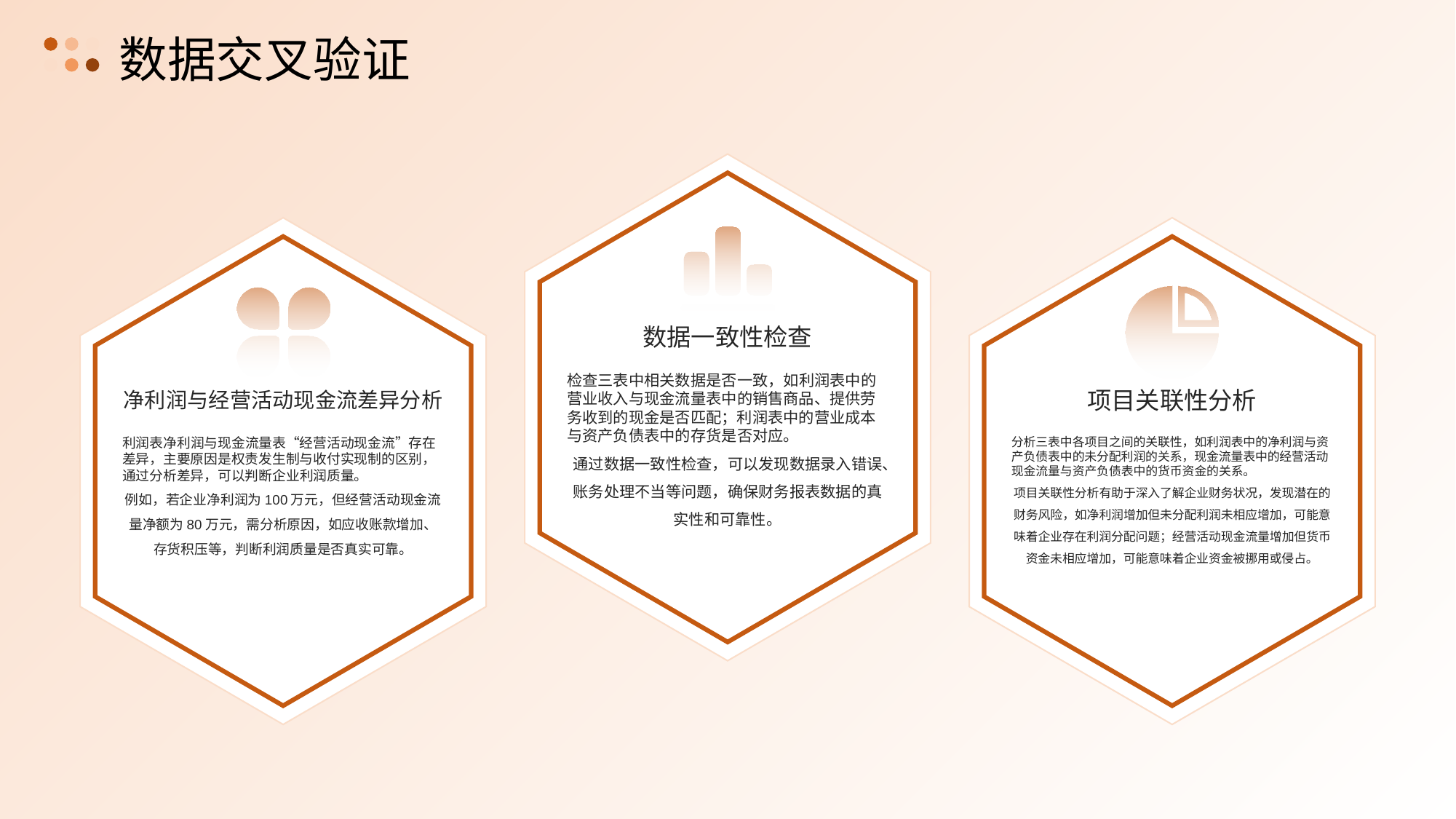

数据交叉验证

数据一致性检查
净利润与经营活动现金流差异分析
项目关联性分析
检查三表中相关数据是否一致，如利润表中的营业收入与现金流量表中的销售商品、提供劳务收到的现金是否匹配；利润表中的营业成本与资产负债表中的存货是否对应。
通过数据一致性检查，可以发现数据录入错误、账务处理不当等问题，确保财务报表数据的真实性和可靠性。
利润表净利润与现金流量表“经营活动现金流”存在差异，主要原因是权责发生制与收付实现制的区别，通过分析差异，可以判断企业利润质量。
例如，若企业净利润为100万元，但经营活动现金流量净额为80万元，需分析原因，如应收账款增加、存货积压等，判断利润质量是否真实可靠。
分析三表中各项目之间的关联性，如利润表中的净利润与资产负债表中的未分配利润的关系，现金流量表中的经营活动现金流量与资产负债表中的货币资金的关系。
项目关联性分析有助于深入了解企业财务状况，发现潜在的财务风险，如净利润增加但未分配利润未相应增加，可能意味着企业存在利润分配问题；经营活动现金流量增加但货币资金未相应增加，可能意味着企业资金被挪用或侵占。